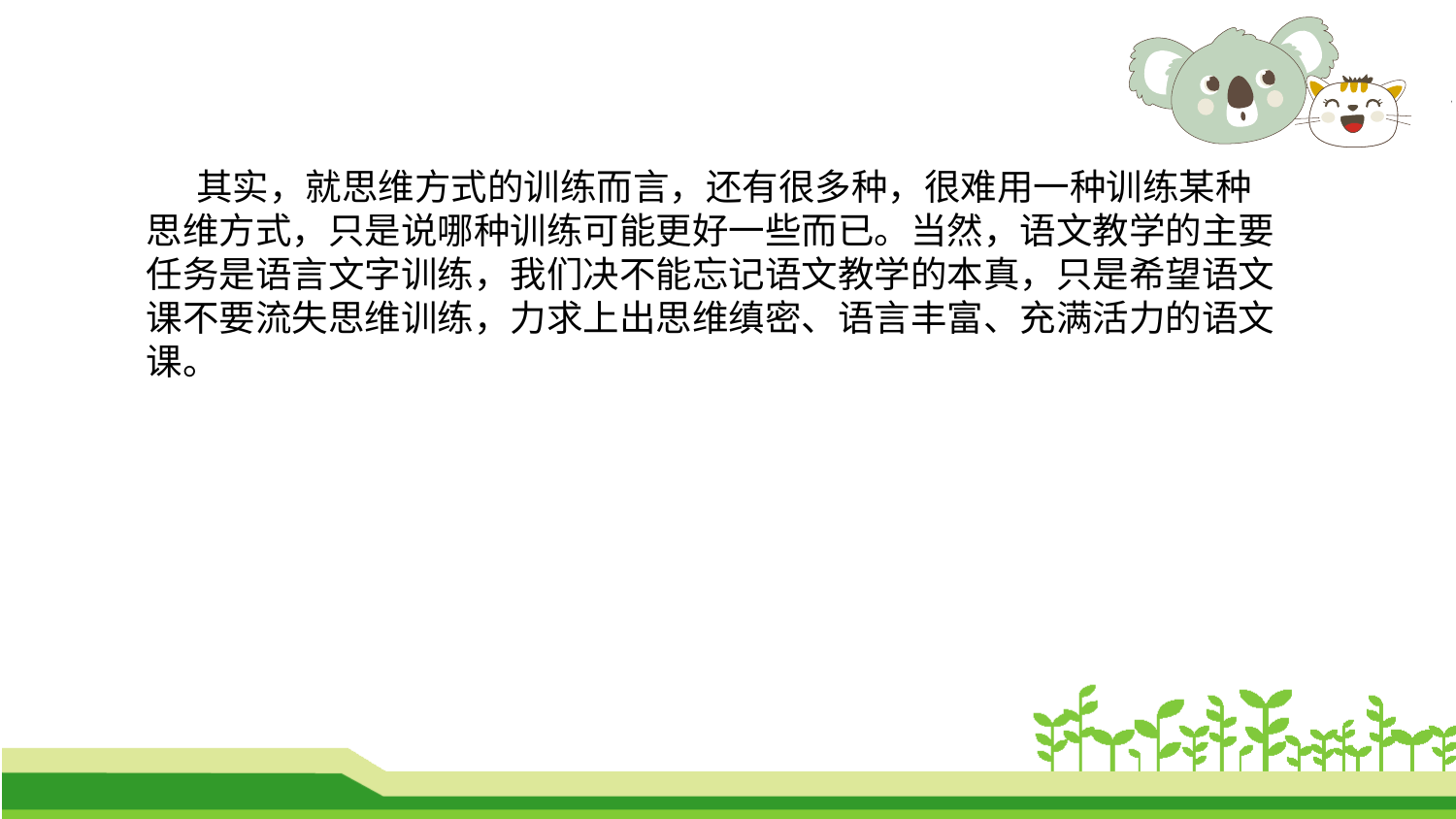

其实，就思维方式的训练而言，还有很多种，很难用一种训练某种思维方式，只是说哪种训练可能更好一些而已。当然，语文教学的主要任务是语言文字训练，我们决不能忘记语文教学的本真，只是希望语文课不要流失思维训练，力求上出思维缜密、语言丰富、充满活力的语文课。